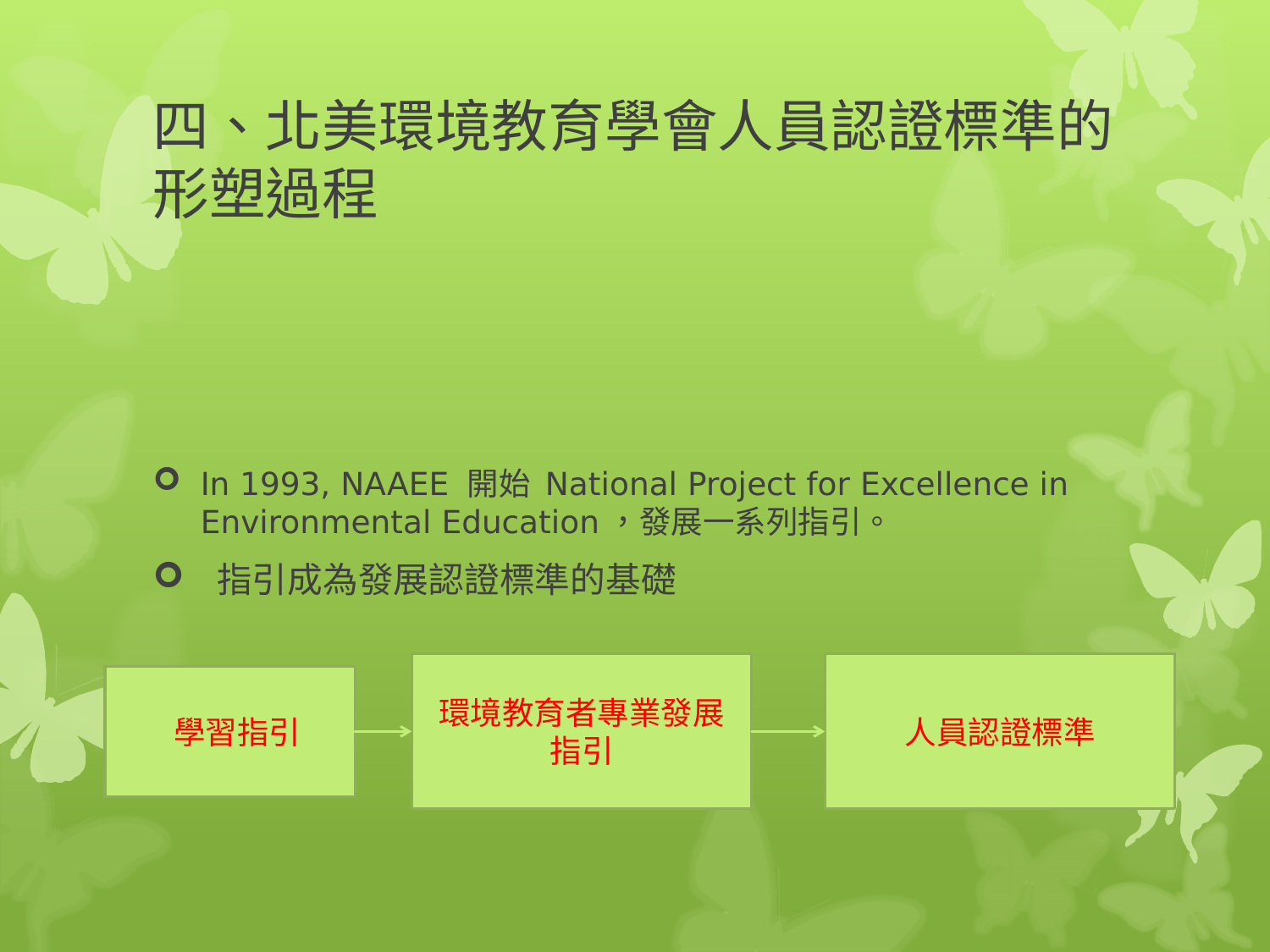

# 四、北美環境教育學會人員認證標準的形塑過程
In 1993, NAAEE 開始 National Project for Excellence in Environmental Education，發展一系列指引。
 指引成為發展認證標準的基礎
環境教育者專業發展指引
人員認證標準
 學習指引